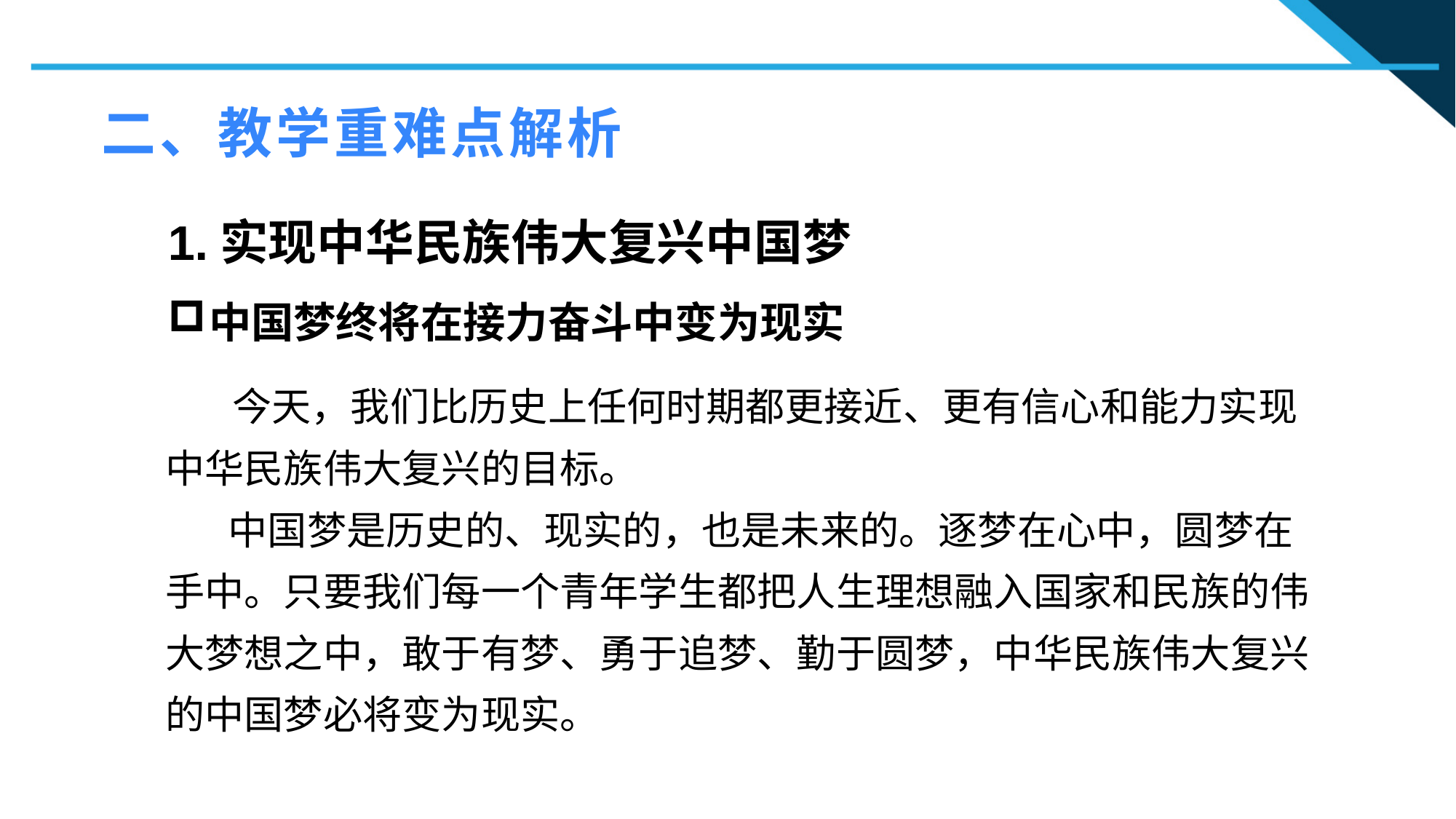

二、教学重难点解析
1.实现中华民族伟大复兴中国梦
中国梦终将在接力奋斗中变为现实
1
      今天，我们比历史上任何时期都更接近、更有信心和能力实现中华民族伟大复兴的目标。
      中国梦是历史的、现实的，也是未来的。逐梦在心中，圆梦在手中。只要我们每一个青年学生都把人生理想融入国家和民族的伟大梦想之中，敢于有梦、勇于追梦、勤于圆梦，中华民族伟大复兴的中国梦必将变为现实。

2
2
n